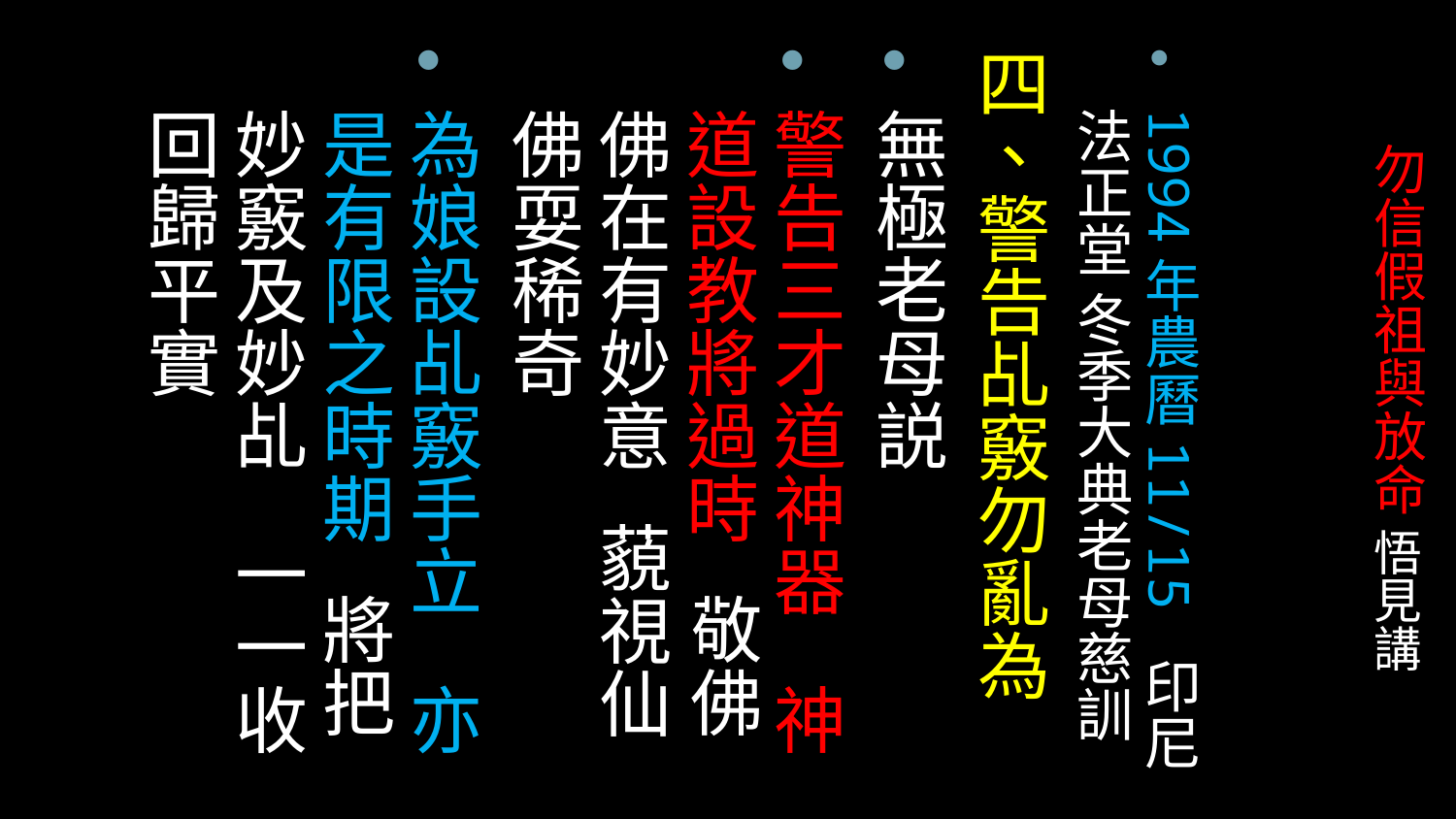

# 勿信假祖與放命 悟見講
1994年農曆11/15 印尼法正堂 冬季大典老母慈訓
四、警告乩竅勿亂為
無極老母説
警告三才道神器    神道設教將過時   敬佛佛在有妙意   藐視仙佛耍稀奇
為娘設乩竅手立    亦是有限之時期   將把妙竅及妙乩    一一收回歸平實